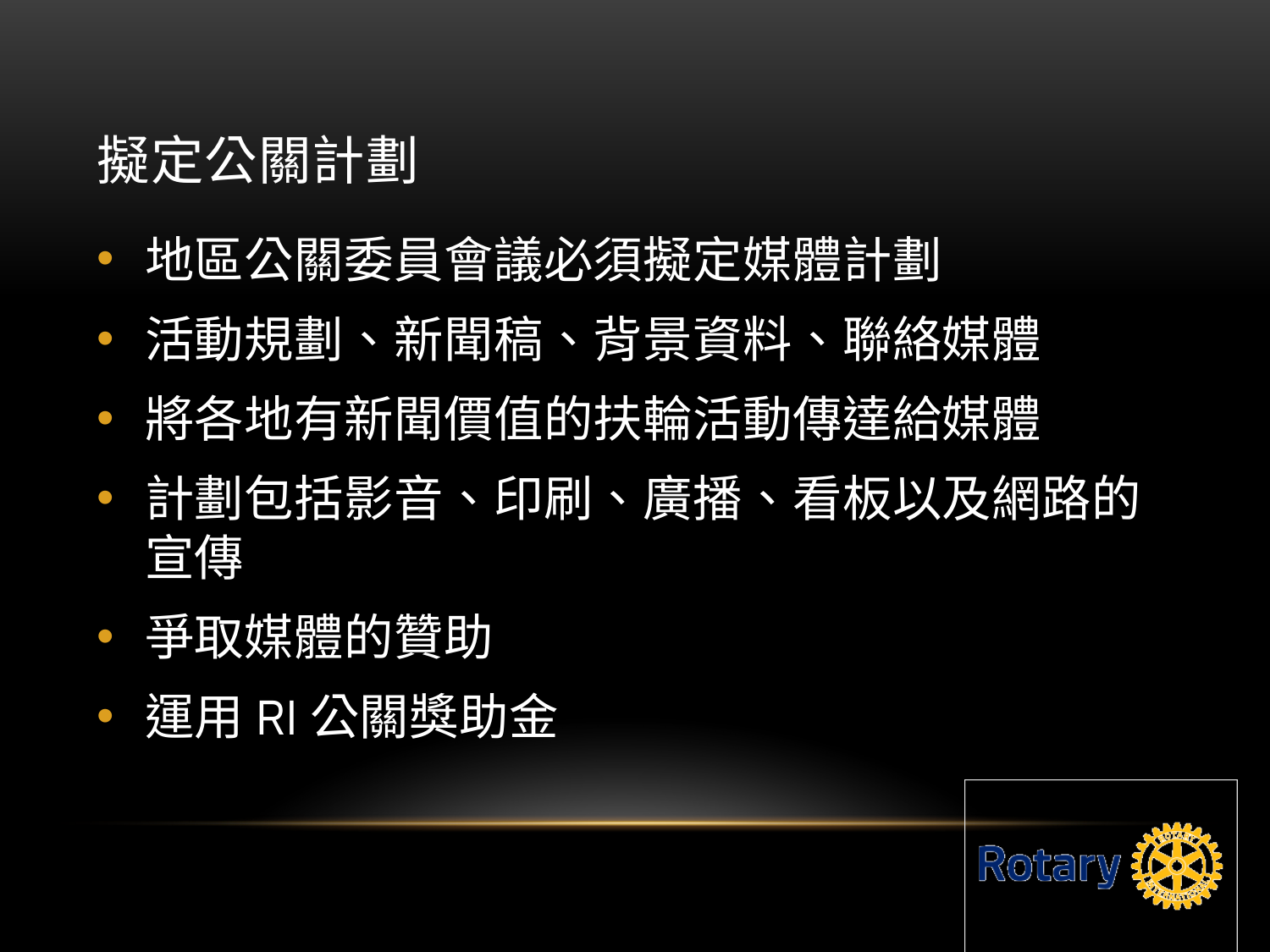

# 擬定公關計劃
地區公關委員會議必須擬定媒體計劃
活動規劃、新聞稿、背景資料、聯絡媒體
將各地有新聞價值的扶輪活動傳達給媒體
計劃包括影音、印刷、廣播、看板以及網路的宣傳
爭取媒體的贊助
運用RI公關獎助金